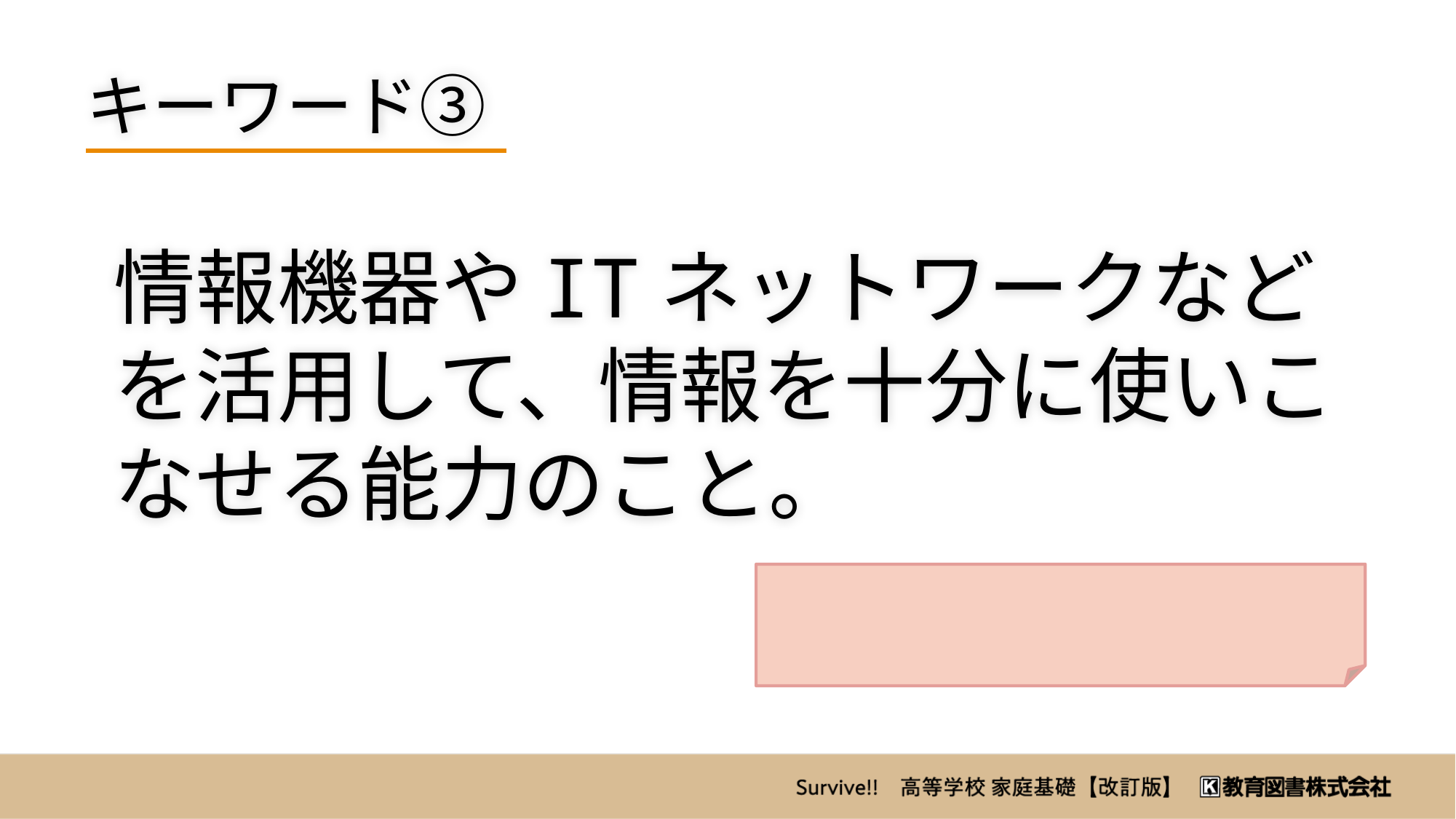

キーワード③
情報機器やITネットワークなどを活用して、情報を十分に使いこ
なせる能力のこと。

情報リテラシー